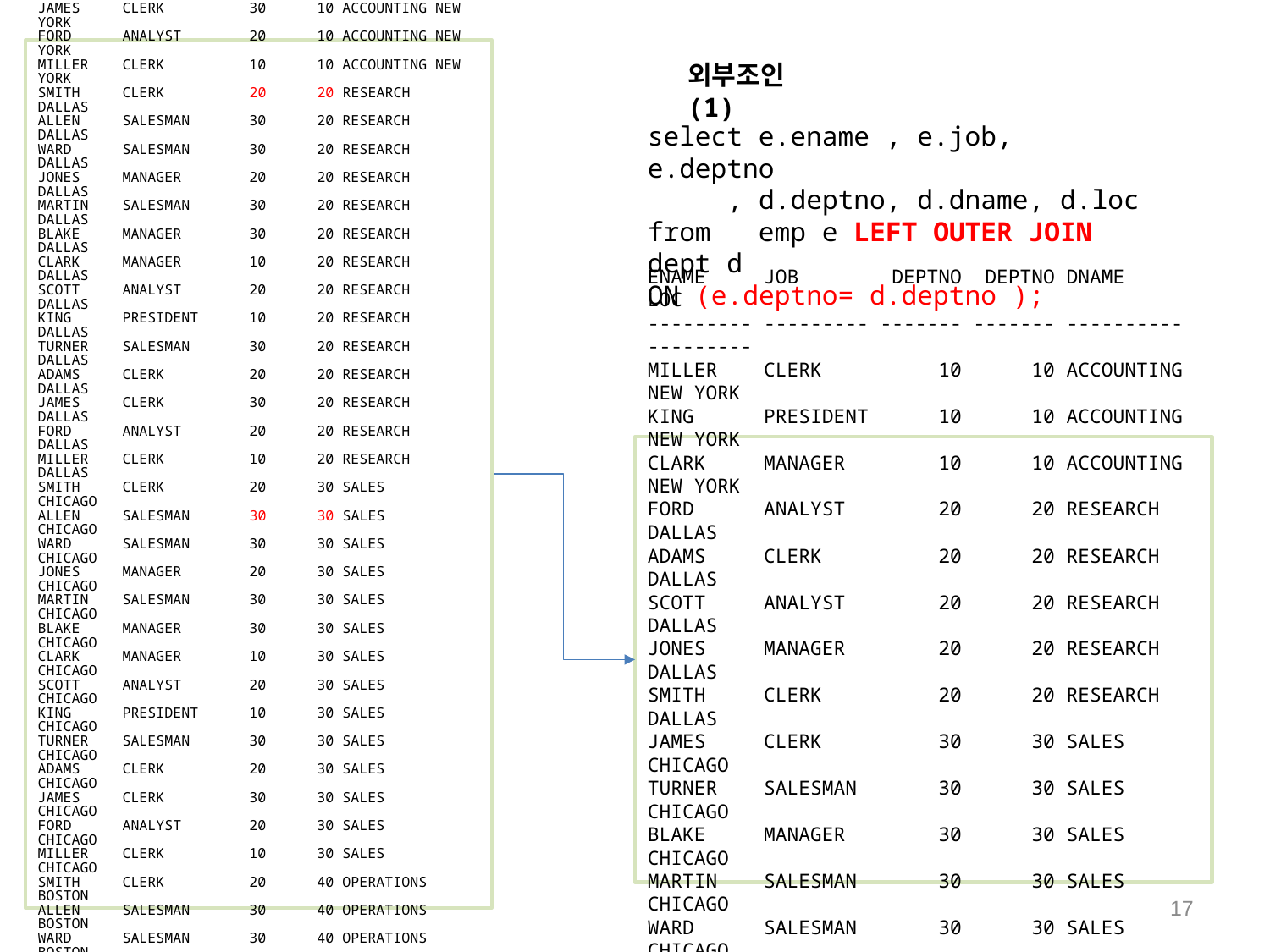

ENAME     JOB        DEPTNO  DEPTNO DNAME      LOC
--------- --------- ------- ------- ---------- ---------
SMITH     CLERK          20      10 ACCOUNTING NEW YORK
ALLEN     SALESMAN       30      10 ACCOUNTING NEW YORK
WARD      SALESMAN       30      10 ACCOUNTING NEW YORK
JONES     MANAGER        20      10 ACCOUNTING NEW YORK
MARTIN    SALESMAN       30      10 ACCOUNTING NEW YORK
BLAKE     MANAGER        30      10 ACCOUNTING NEW YORK
CLARK     MANAGER        10      10 ACCOUNTING NEW YORK
SCOTT     ANALYST        20      10 ACCOUNTING NEW YORK
KING      PRESIDENT      10      10 ACCOUNTING NEW YORK
TURNER    SALESMAN       30      10 ACCOUNTING NEW YORK
ADAMS     CLERK          20      10 ACCOUNTING NEW YORK
JAMES     CLERK          30      10 ACCOUNTING NEW YORK
FORD      ANALYST        20      10 ACCOUNTING NEW YORK
MILLER    CLERK          10      10 ACCOUNTING NEW YORK
SMITH     CLERK          20      20 RESEARCH   DALLAS
ALLEN     SALESMAN       30      20 RESEARCH   DALLAS
WARD      SALESMAN       30      20 RESEARCH   DALLAS
JONES     MANAGER        20      20 RESEARCH   DALLAS
MARTIN    SALESMAN       30      20 RESEARCH   DALLAS
BLAKE     MANAGER        30      20 RESEARCH   DALLAS
CLARK     MANAGER        10      20 RESEARCH   DALLAS
SCOTT     ANALYST        20      20 RESEARCH   DALLAS
KING      PRESIDENT      10      20 RESEARCH   DALLAS
TURNER    SALESMAN       30      20 RESEARCH   DALLAS
ADAMS     CLERK          20      20 RESEARCH   DALLAS
JAMES     CLERK          30      20 RESEARCH   DALLAS
FORD      ANALYST        20      20 RESEARCH   DALLAS
MILLER    CLERK          10      20 RESEARCH   DALLAS
SMITH     CLERK          20      30 SALES      CHICAGO
ALLEN     SALESMAN       30      30 SALES      CHICAGO
WARD      SALESMAN       30      30 SALES      CHICAGO
JONES     MANAGER        20      30 SALES      CHICAGO
MARTIN    SALESMAN       30      30 SALES      CHICAGO
BLAKE     MANAGER        30      30 SALES      CHICAGO
CLARK     MANAGER        10      30 SALES      CHICAGO
SCOTT     ANALYST        20      30 SALES      CHICAGO
KING      PRESIDENT      10      30 SALES      CHICAGO
TURNER    SALESMAN       30      30 SALES      CHICAGO
ADAMS     CLERK          20      30 SALES      CHICAGO
JAMES     CLERK          30      30 SALES      CHICAGO
FORD      ANALYST        20      30 SALES      CHICAGO
MILLER    CLERK          10      30 SALES      CHICAGO
SMITH     CLERK          20      40 OPERATIONS BOSTON
ALLEN     SALESMAN       30      40 OPERATIONS BOSTON
WARD      SALESMAN       30      40 OPERATIONS BOSTON
JONES     MANAGER        20      40 OPERATIONS BOSTON
MARTIN    SALESMAN       30      40 OPERATIONS BOSTON
BLAKE     MANAGER        30      40 OPERATIONS BOSTON
CLARK     MANAGER        10      40 OPERATIONS BOSTON
SCOTT     ANALYST        20      40 OPERATIONS BOSTON
KING      PRESIDENT      10      40 OPERATIONS BOSTON
TURNER    SALESMAN       30      40 OPERATIONS BOSTON
ADAMS     CLERK          20      40 OPERATIONS BOSTON
JAMES     CLERK          30      40 OPERATIONS BOSTON
FORD      ANALYST        20      40 OPERATIONS BOSTON
MILLER    CLERK          10      40 OPERATIONS BOSTON

56 개의 행이 선택되었습니다.
외부조인(1)
select e.ename , e.job, e.deptno
     , d.deptno, d.dname, d.loc
from   emp e LEFT OUTER JOIN dept d
ON (e.deptno= d.deptno );
ENAME     JOB        DEPTNO  DEPTNO DNAME      LOC
--------- --------- ------- ------- ---------- ---------
MILLER    CLERK          10      10 ACCOUNTING NEW YORK
KING      PRESIDENT      10      10 ACCOUNTING NEW YORK
CLARK     MANAGER        10      10 ACCOUNTING NEW YORK
FORD      ANALYST        20      20 RESEARCH   DALLAS
ADAMS     CLERK          20      20 RESEARCH   DALLAS
SCOTT     ANALYST        20      20 RESEARCH   DALLAS
JONES     MANAGER        20      20 RESEARCH   DALLAS
SMITH     CLERK          20      20 RESEARCH   DALLAS
JAMES     CLERK          30      30 SALES      CHICAGO
TURNER    SALESMAN       30      30 SALES      CHICAGO
BLAKE     MANAGER        30      30 SALES      CHICAGO
MARTIN    SALESMAN       30      30 SALES      CHICAGO
WARD      SALESMAN       30      30 SALES      CHICAGO
ALLEN     SALESMAN       30      30 SALES      CHICAGO

14 개의 행이 선택되었습니다.
17